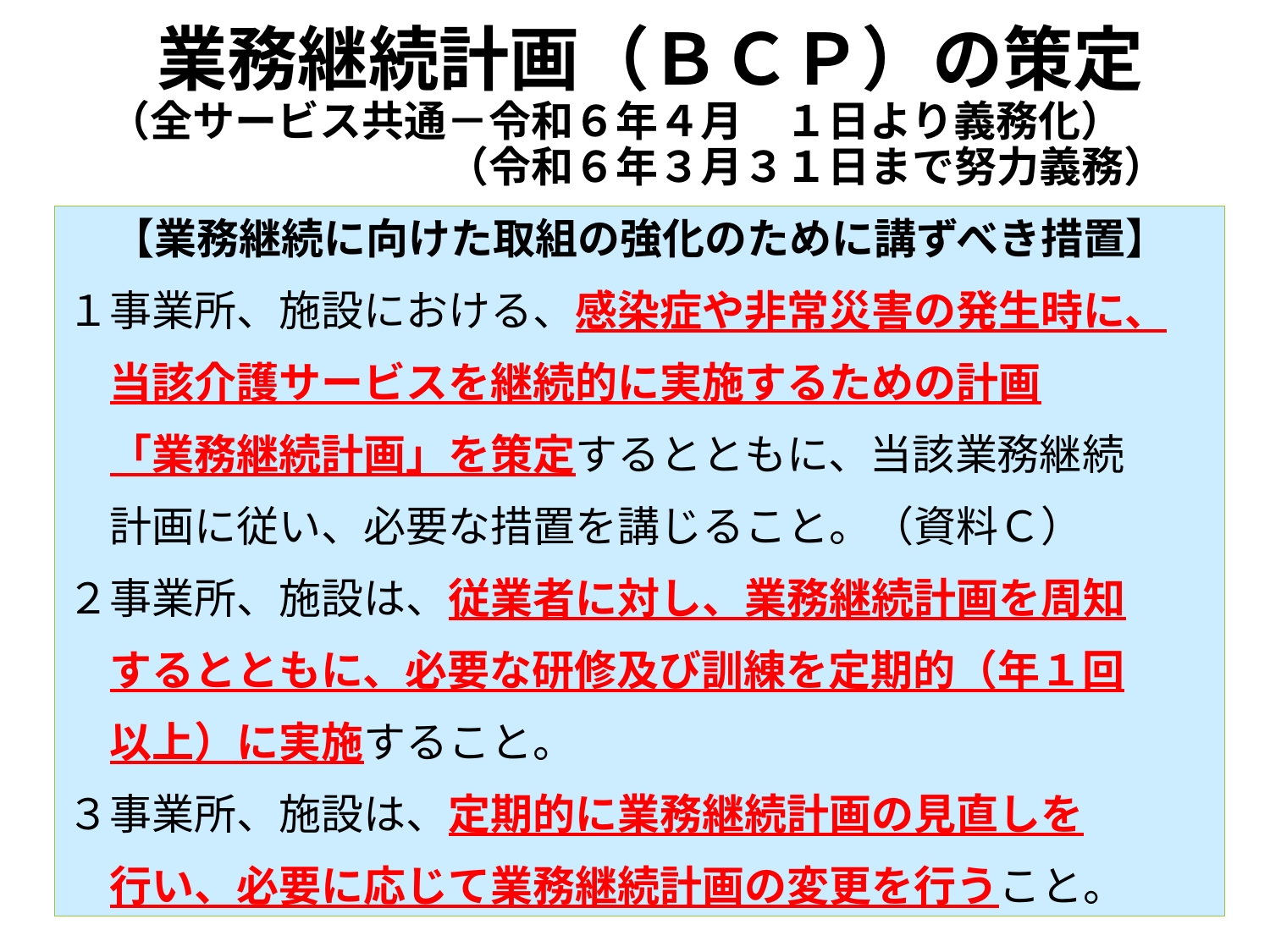

# 業務継続計画（ＢＣＰ）の策定 （全サービス共通－令和６年４月　１日より義務化） 　　　　　　　　（令和６年３月３１日まで努力義務）
【業務継続に向けた取組の強化のために講ずべき措置】
１事業所、施設における、感染症や非常災害の発生時に、
　当該介護サービスを継続的に実施するための計画
　「業務継続計画」を策定するとともに、当該業務継続
　計画に従い、必要な措置を講じること。（資料Ｃ）
２事業所、施設は、従業者に対し、業務継続計画を周知
　するとともに、必要な研修及び訓練を定期的（年１回
　以上）に実施すること。
３事業所、施設は、定期的に業務継続計画の見直しを
　行い、必要に応じて業務継続計画の変更を行うこと。
18